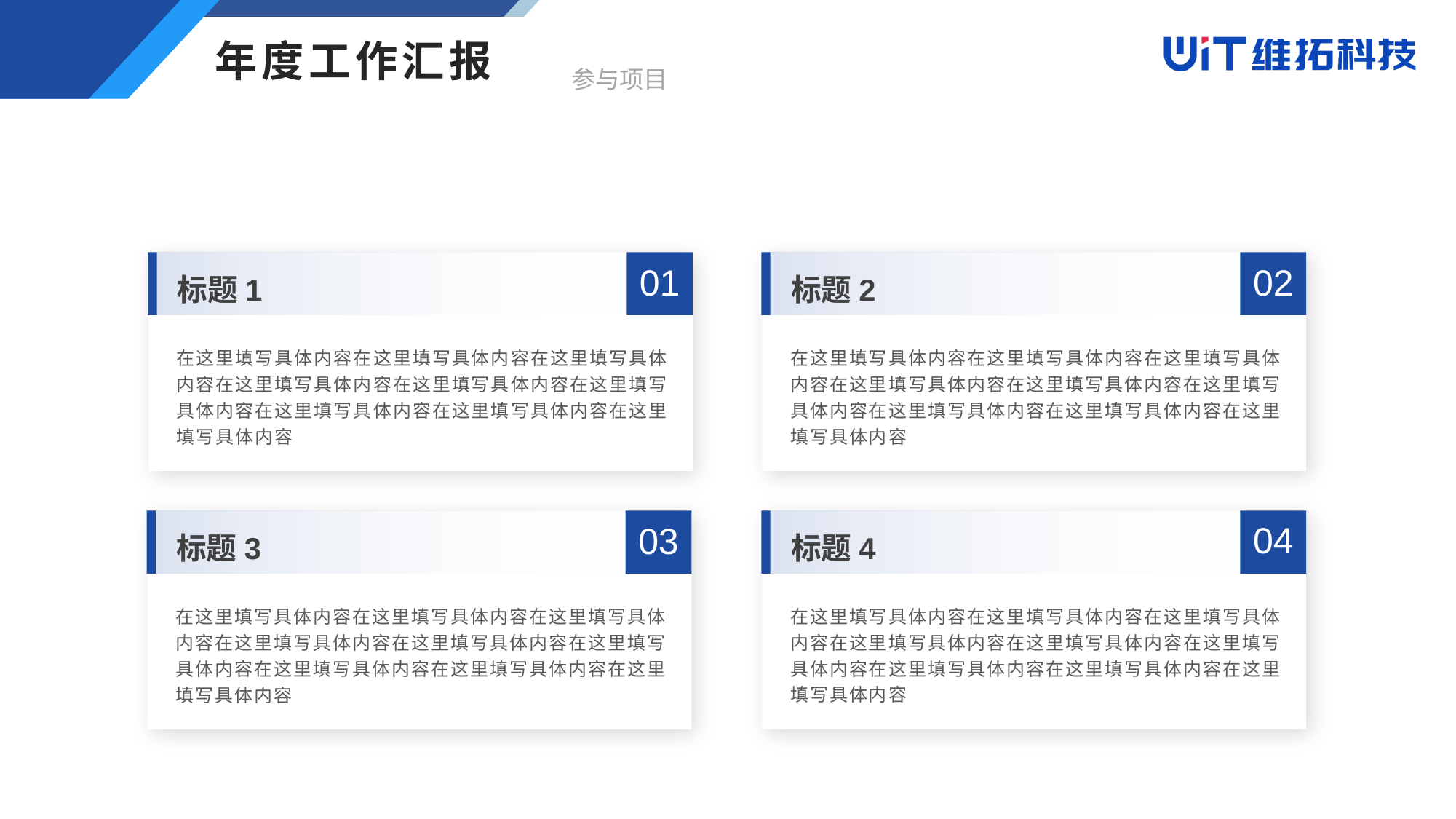

年度工作汇报
参与项目

01

标题1
在这里填写具体内容在这里填写具体内容在这里填写具体内容在这里填写具体内容在这里填写具体内容在这里填写具体内容在这里填写具体内容在这里填写具体内容在这里填写具体内容

02

标题2
在这里填写具体内容在这里填写具体内容在这里填写具体内容在这里填写具体内容在这里填写具体内容在这里填写具体内容在这里填写具体内容在这里填写具体内容在这里填写具体内容

04

标题4
在这里填写具体内容在这里填写具体内容在这里填写具体内容在这里填写具体内容在这里填写具体内容在这里填写具体内容在这里填写具体内容在这里填写具体内容在这里填写具体内容

03

标题3
在这里填写具体内容在这里填写具体内容在这里填写具体内容在这里填写具体内容在这里填写具体内容在这里填写具体内容在这里填写具体内容在这里填写具体内容在这里填写具体内容